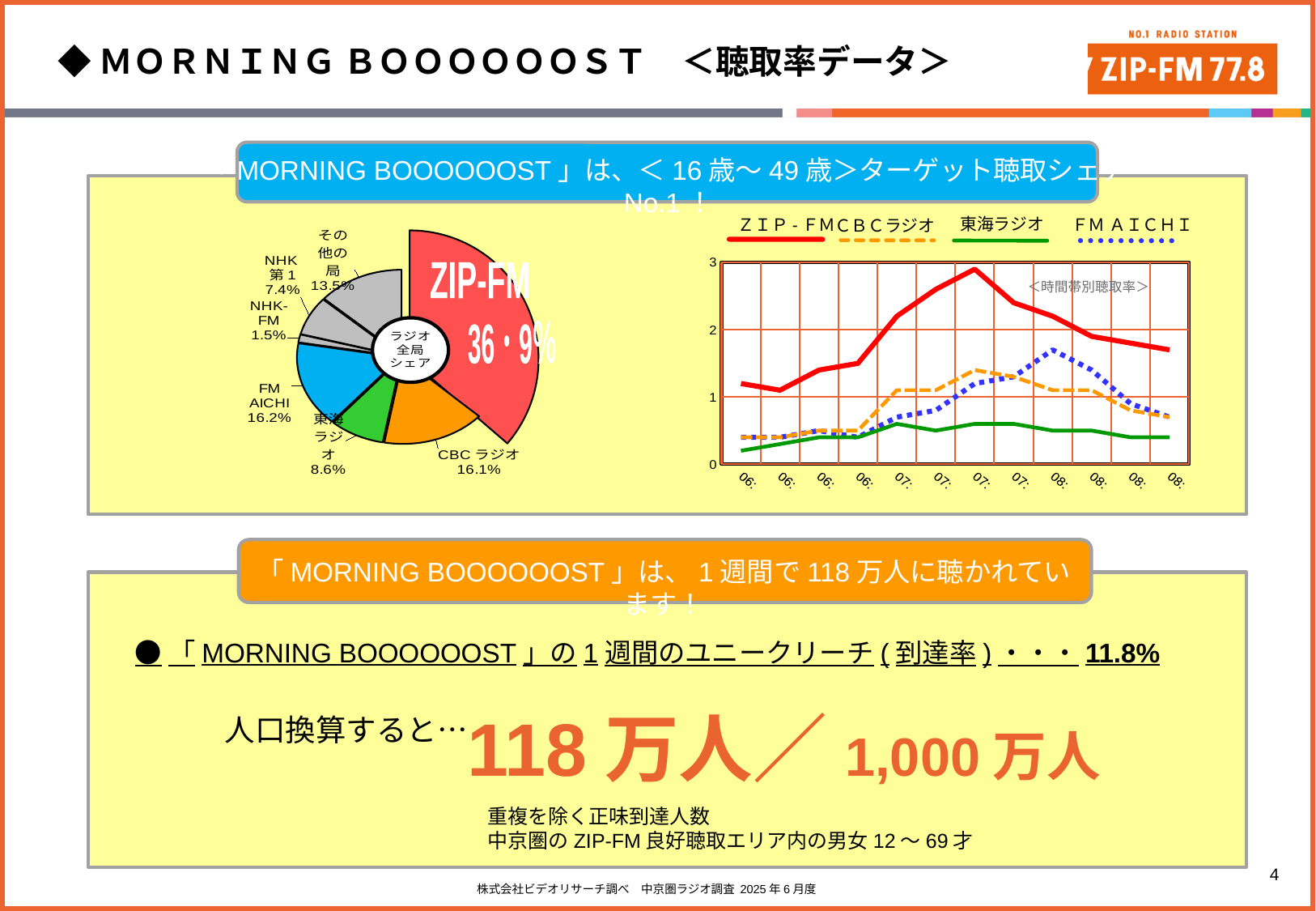

◆ＭＯＲＮＩＮＧ ＢＯＯＯＯＯＯＳＴ　＜聴取率データ＞

「MORNING BOOOOOOST」は、＜16歳～49歳＞ターゲット聴取シェアNo.1！

### Chart

| Category | 07:00-24:00 |
|---|---|
| ZIP-FM | 36.9 |
| CBCラジオ | 16.1 |
| 東海ラジオ | 8.6 |
| FM AICHI | 16.2 |
| NHK-FM | 1.5 |
| NHK第1 | 7.4 |
| その他の局 | 13.5 |

### Chart

| Category | 07:00-24:00 |
|---|---|
| ZIP-FM | 36.3 |
| FM AICHI | 16.4 |
| NHK-FM | 8.5 |
| CBCラジオ | 16.4 |
| 東海ラジオ | 1.6 |
| NHK第1 | 7.4 |
| その他の局 | 13.4 |
ZIP-FM
36．9％
東海ラジオ
ＦＭ ＡＩＣＨＩ
ＺＩＰ-ＦＭ
ＣＢＣラジオ

### Chart

| Category |
|---|

[unsupported chart]

＜時間帯別聴取率＞

「MORNING BOOOOOOST」は、1週間で118万人に聴かれています！

●「MORNING BOOOOOOST」の1週間のユニークリーチ(到達率)・・・11.8%
118万人／1,000万人
人口換算すると…
重複を除く正味到達人数
中京圏のZIP-FM良好聴取エリア内の男女12～69才
株式会社ビデオリサーチ調べ　中京圏ラジオ調査 2025年6月度